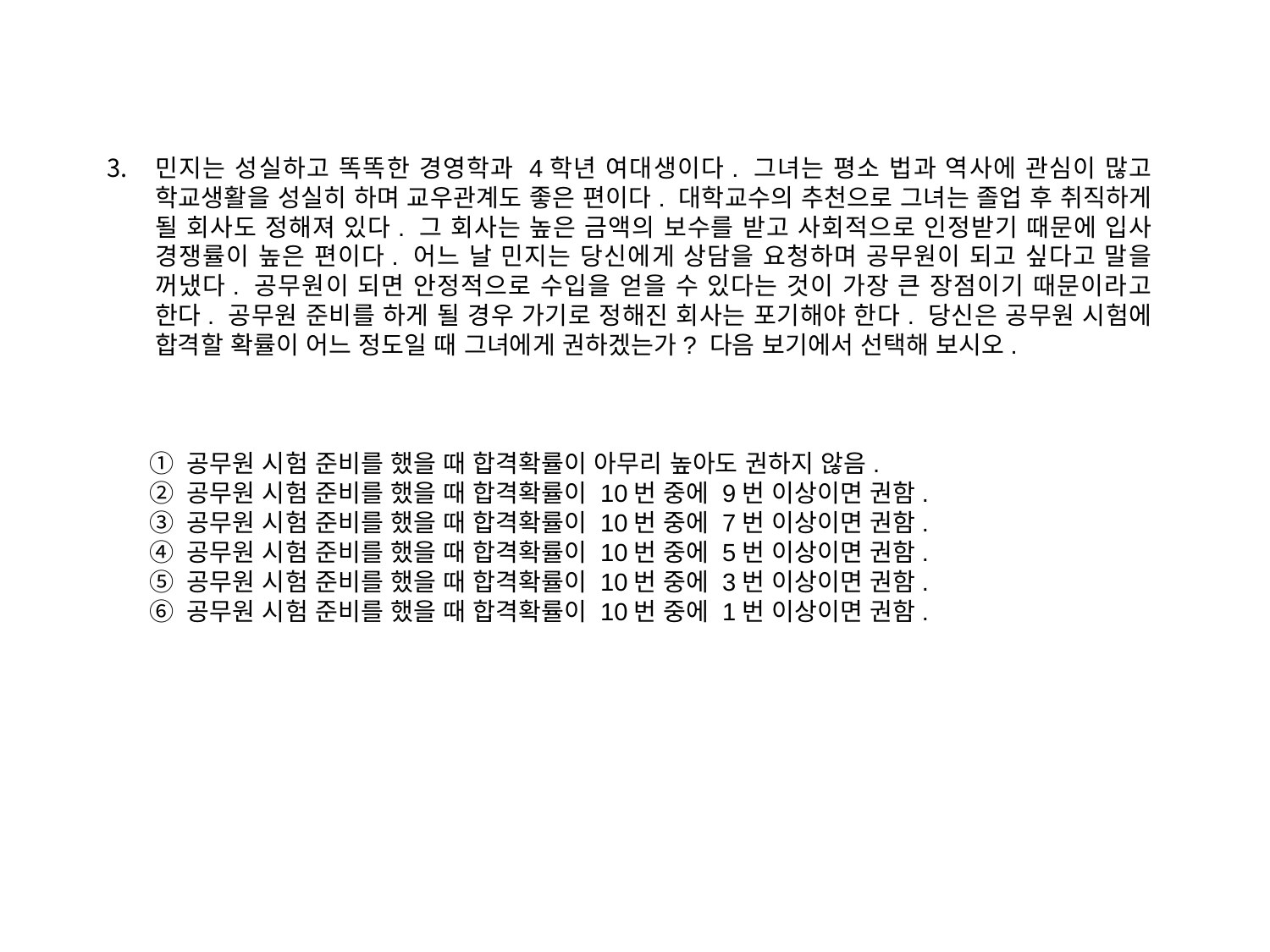

민지는 성실하고 똑똑한 경영학과 4학년 여대생이다. 그녀는 평소 법과 역사에 관심이 많고 학교생활을 성실히 하며 교우관계도 좋은 편이다. 대학교수의 추천으로 그녀는 졸업 후 취직하게 될 회사도 정해져 있다. 그 회사는 높은 금액의 보수를 받고 사회적으로 인정받기 때문에 입사 경쟁률이 높은 편이다. 어느 날 민지는 당신에게 상담을 요청하며 공무원이 되고 싶다고 말을 꺼냈다. 공무원이 되면 안정적으로 수입을 얻을 수 있다는 것이 가장 큰 장점이기 때문이라고 한다. 공무원 준비를 하게 될 경우 가기로 정해진 회사는 포기해야 한다. 당신은 공무원 시험에 합격할 확률이 어느 정도일 때 그녀에게 권하겠는가? 다음 보기에서 선택해 보시오.

      ① 공무원 시험 준비를 했을 때 합격확률이 아무리 높아도 권하지 않음.
      ② 공무원 시험 준비를 했을 때 합격확률이 10번 중에 9번 이상이면 권함.
      ③ 공무원 시험 준비를 했을 때 합격확률이 10번 중에 7번 이상이면 권함.
      ④ 공무원 시험 준비를 했을 때 합격확률이 10번 중에 5번 이상이면 권함.
      ⑤ 공무원 시험 준비를 했을 때 합격확률이 10번 중에 3번 이상이면 권함.
      ⑥ 공무원 시험 준비를 했을 때 합격확률이 10번 중에 1번 이상이면 권함.